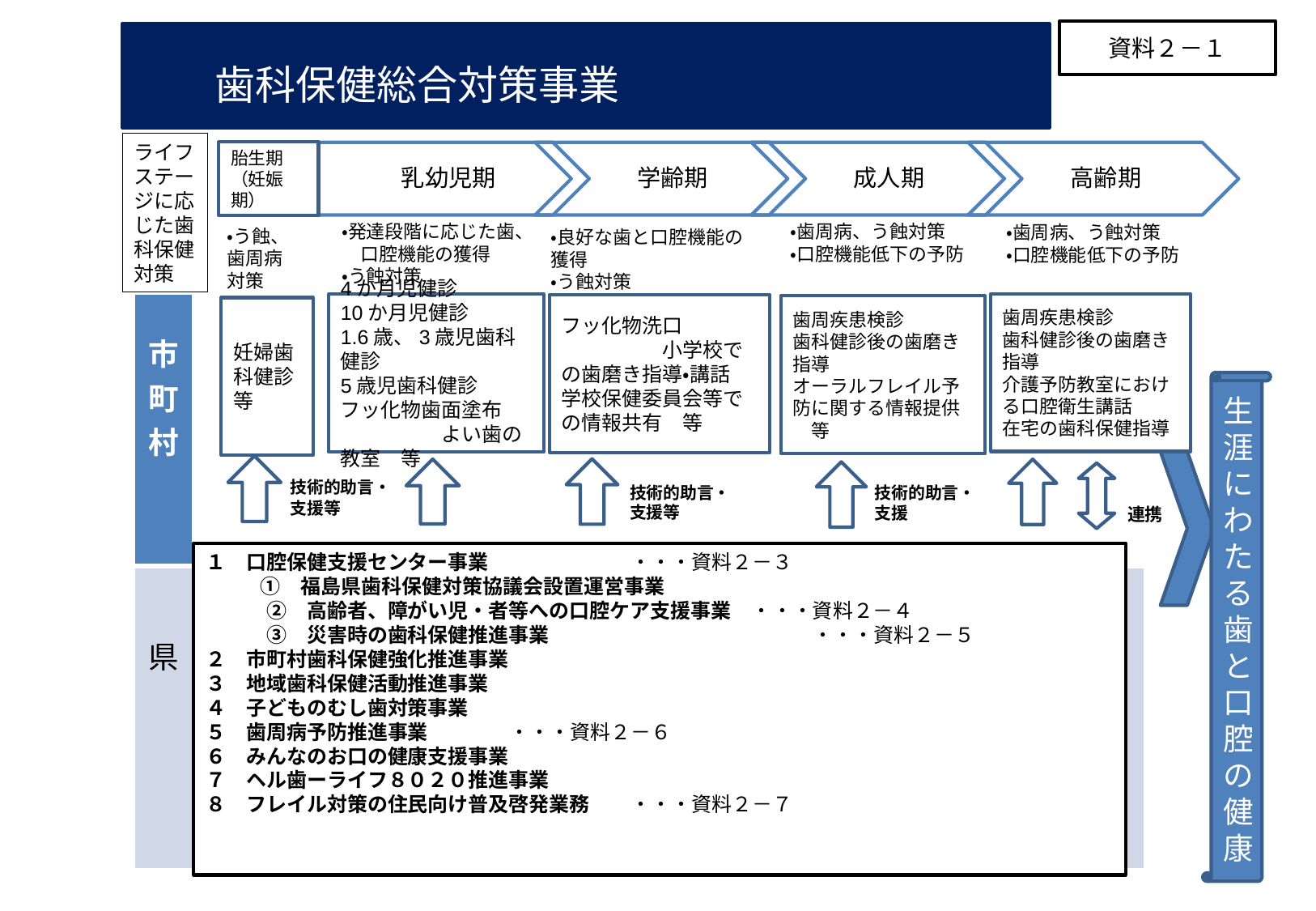

資料２－１
　　歯科保健総合対策事業
ライフステージに応じた歯科保健対策
胎生期
（妊娠期）
乳幼児期
学齢期
成人期
高齢期
・発達段階に応じた歯、
　口腔機能の獲得
・う蝕対策
・良好な歯と口腔機能の
獲得
・う蝕対策
・う蝕、歯周病対策
・歯周病、う蝕対策対策・
・口腔機能低下の予防

・歯周病、う蝕対策周
・口腔機能低下の予防

歯周疾患検診
歯科健診後の歯磨き指導
介護予防教室における口腔衛生講話
在宅の歯科保健指導
| 市町村 |  |
| --- | --- |
| 県 |  |
4か月児健診
10か月児健診
1.6歳、3歳児歯科健診
5歳児歯科健診
フッ化物歯面塗布　　　　　　よい歯の教室　等
フッ化物洗口　　　　　　　　小学校での歯磨き指導・講話
学校保健委員会等での情報共有　等
歯周疾患検診
歯科健診後の歯磨き指導
オーラルフレイル予防に関する情報提供　等
妊婦歯科健診等
生涯にわたる歯と口腔の健康

技術的助言・
支援等
技術的助言・
支援等
技術的助言・
支援
連携

１　口腔保健支援センター事業　　　　　　　・・・資料２－３
  　　①　福島県歯科保健対策協議会設置運営事業
　　　②　高齢者、障がい児・者等への口腔ケア支援事業　・・・資料２－４
　　　③　災害時の歯科保健推進事業　　　　　　　　　　　　　・・・資料２－５
２　市町村歯科保健強化推進事業
３　地域歯科保健活動推進事業
４　子どものむし歯対策事業
５　歯周病予防推進事業　　　　・・・資料２－６
６　みんなのお口の健康支援事業
７　ヘル歯ーライフ８０２０推進事業
８　フレイル対策の住民向け普及啓発業務　　・・・資料２－７